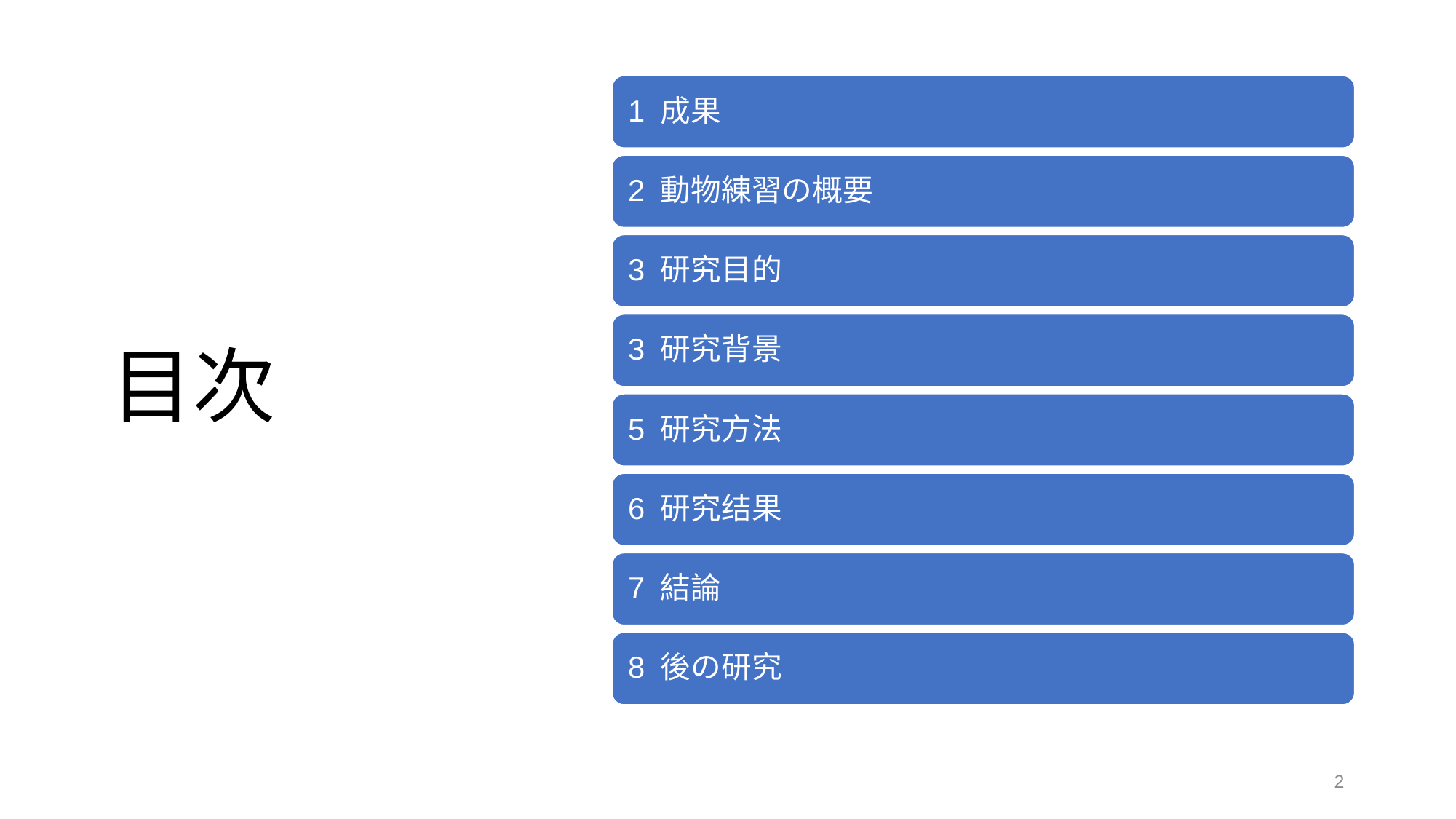

# 目次
1 成果
2 動物練習の概要
3 研究目的
3 研究背景
5 研究方法
6 研究结果
7 結論
8 後の研究
2